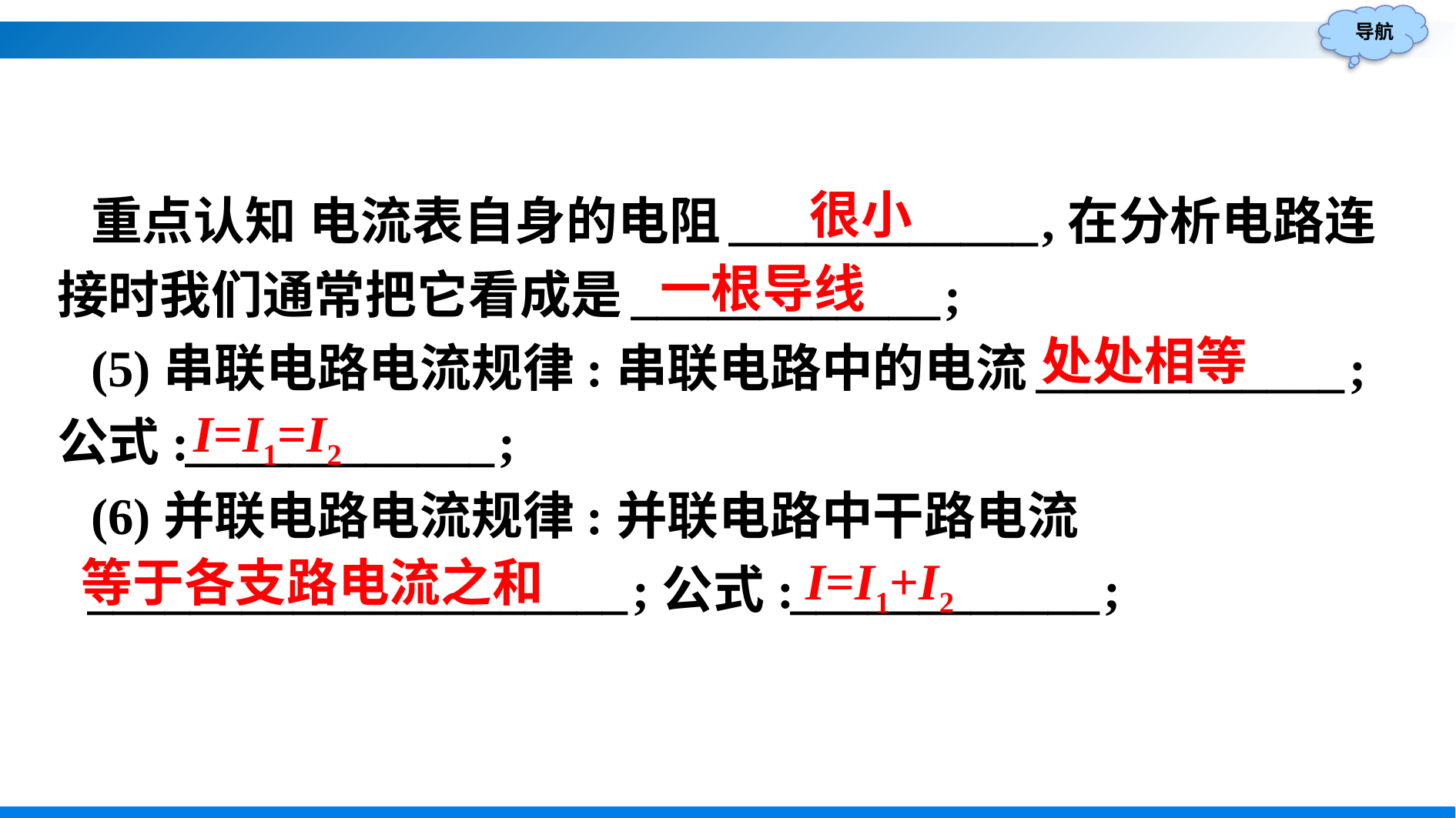

重点认知 电流表自身的电阻____________,在分析电路连接时我们通常把它看成是____________;
(5)串联电路电流规律:串联电路中的电流____________;公式:____________;
(6)并联电路电流规律:并联电路中干路电流
_____________________;公式:____________;
很小
一根导线
处处相等
I=I1=I2
I=I1+I2
等于各支路电流之和